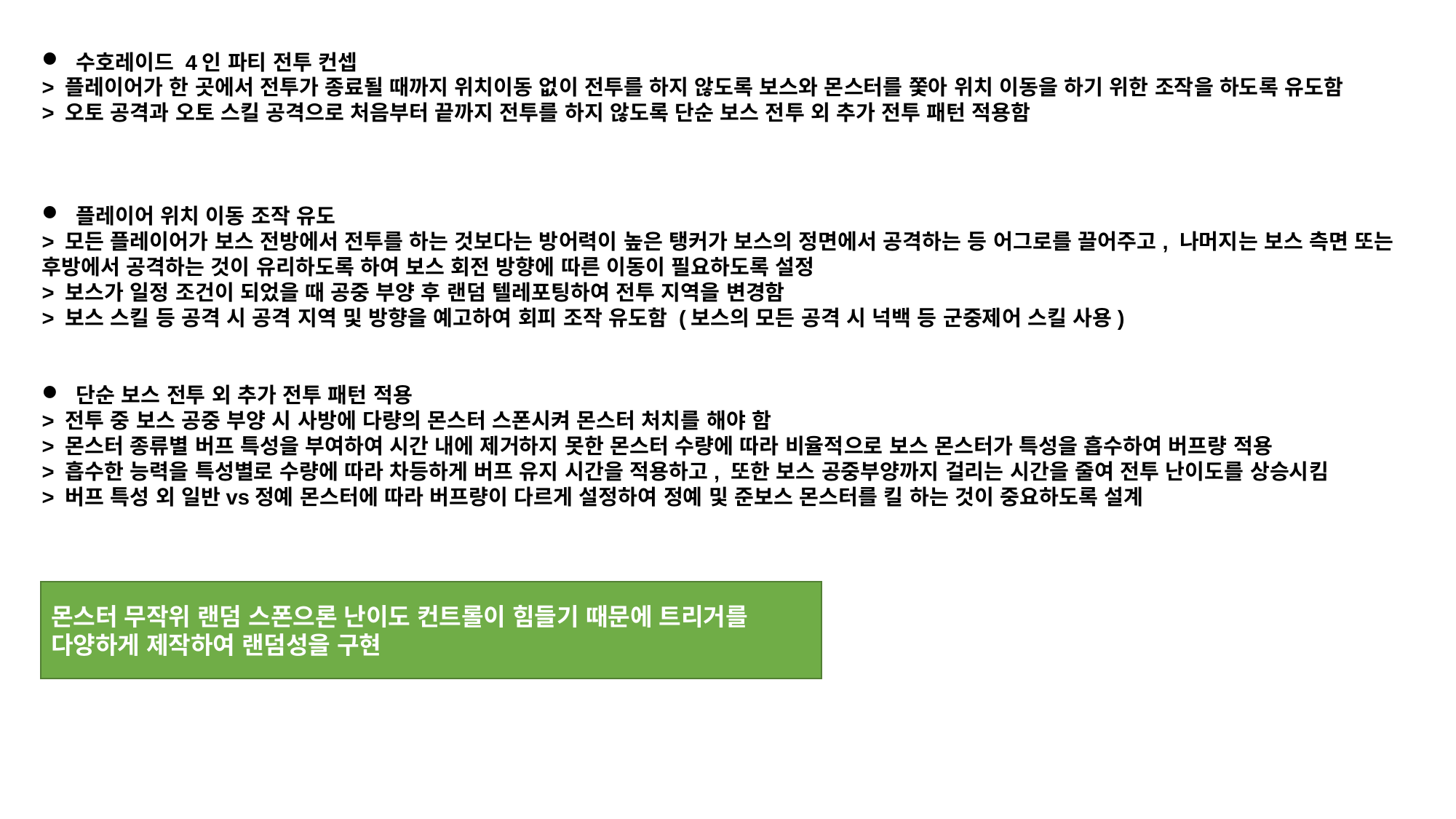

수호레이드 4인 파티 전투 컨셉
> 플레이어가 한 곳에서 전투가 종료될 때까지 위치이동 없이 전투를 하지 않도록 보스와 몬스터를 쫓아 위치 이동을 하기 위한 조작을 하도록 유도함
> 오토 공격과 오토 스킬 공격으로 처음부터 끝까지 전투를 하지 않도록 단순 보스 전투 외 추가 전투 패턴 적용함
플레이어 위치 이동 조작 유도
> 모든 플레이어가 보스 전방에서 전투를 하는 것보다는 방어력이 높은 탱커가 보스의 정면에서 공격하는 등 어그로를 끌어주고, 나머지는 보스 측면 또는 후방에서 공격하는 것이 유리하도록 하여 보스 회전 방향에 따른 이동이 필요하도록 설정
> 보스가 일정 조건이 되었을 때 공중 부양 후 랜덤 텔레포팅하여 전투 지역을 변경함
> 보스 스킬 등 공격 시 공격 지역 및 방향을 예고하여 회피 조작 유도함 (보스의 모든 공격 시 넉백 등 군중제어 스킬 사용)
단순 보스 전투 외 추가 전투 패턴 적용
> 전투 중 보스 공중 부양 시 사방에 다량의 몬스터 스폰시켜 몬스터 처치를 해야 함
> 몬스터 종류별 버프 특성을 부여하여 시간 내에 제거하지 못한 몬스터 수량에 따라 비율적으로 보스 몬스터가 특성을 흡수하여 버프량 적용
> 흡수한 능력을 특성별로 수량에 따라 차등하게 버프 유지 시간을 적용하고, 또한 보스 공중부양까지 걸리는 시간을 줄여 전투 난이도를 상승시킴
> 버프 특성 외 일반vs정예 몬스터에 따라 버프량이 다르게 설정하여 정예 및 준보스 몬스터를 킬 하는 것이 중요하도록 설계
몬스터 무작위 랜덤 스폰으론 난이도 컨트롤이 힘들기 때문에 트리거를 다양하게 제작하여 랜덤성을 구현